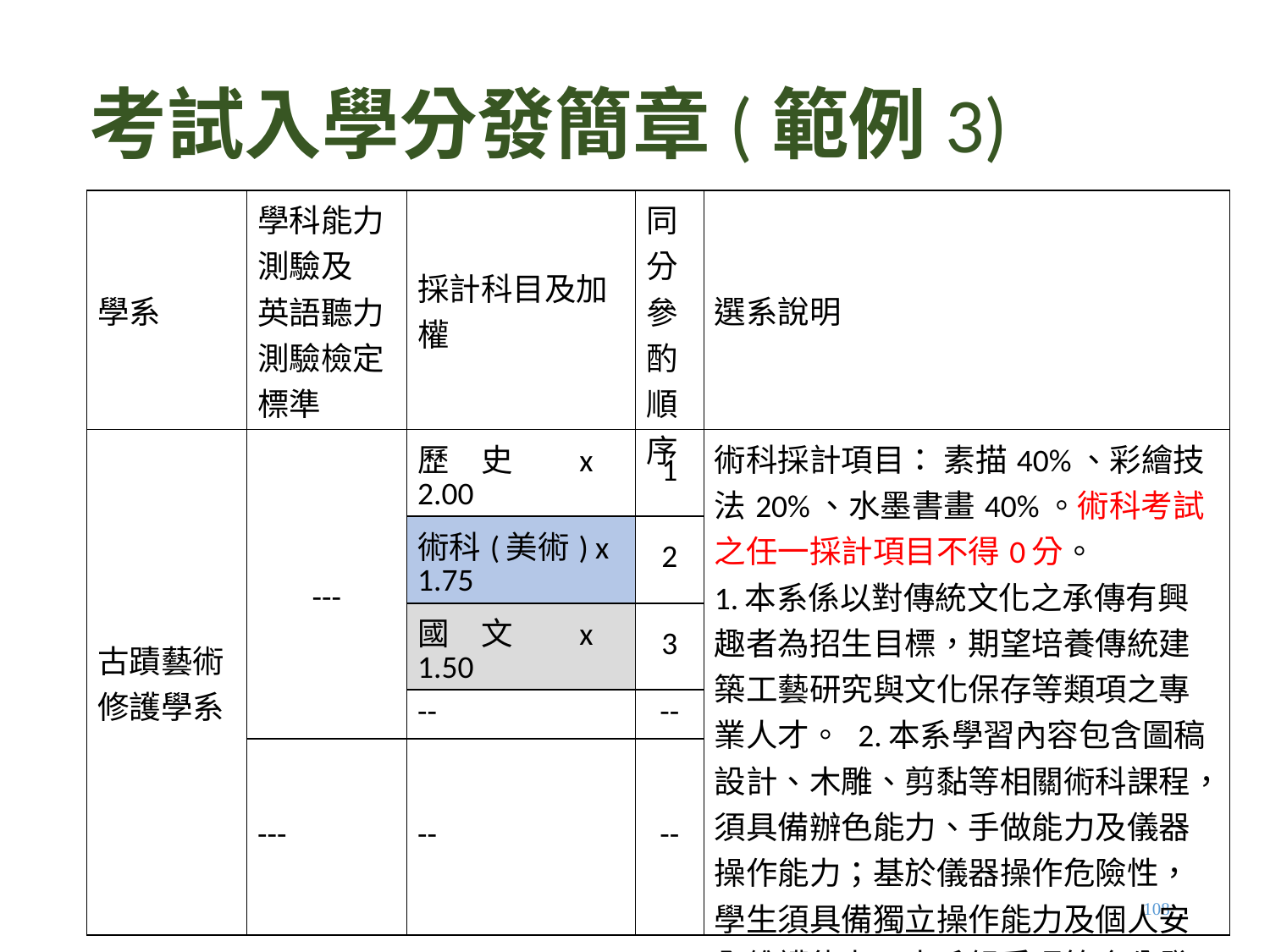

考試入學分發簡章(範例3)
| 學系 | 學科能力測驗及 英語聽力測驗檢定標準 | 採計科目及加權 | 同分參酌順序 | 選系說明 |
| --- | --- | --- | --- | --- |
| 古蹟藝術修護學系 | --- | 歷　史        x 2.00 | 1 | 術科採計項目： 素描40%、彩繪技法20%、水墨書畫40%。術科考試之任一採計項目不得0分。 1.本系係以對傳統文化之承傳有興趣者為招生目標，期望培養傳統建築工藝研究與文化保存等類項之專業人才。 2.本系學習內容包含圖稿設計、木雕、剪黏等相關術科課程，須具備辦色能力、手做能力及儀器操作能力；基於儀器操作危險性，學生須具備獨立操作能力及個人安全維護能力。本系組受理符合分發入學學力資格第十八款者。 |
|  |  | 術科(美術) x 1.75 | 2 |  |
|  |  | 國　文        x 1.50 | 3 |  |
|  |  | -- | -- |  |
|  | --- | -- | -- |  |

108